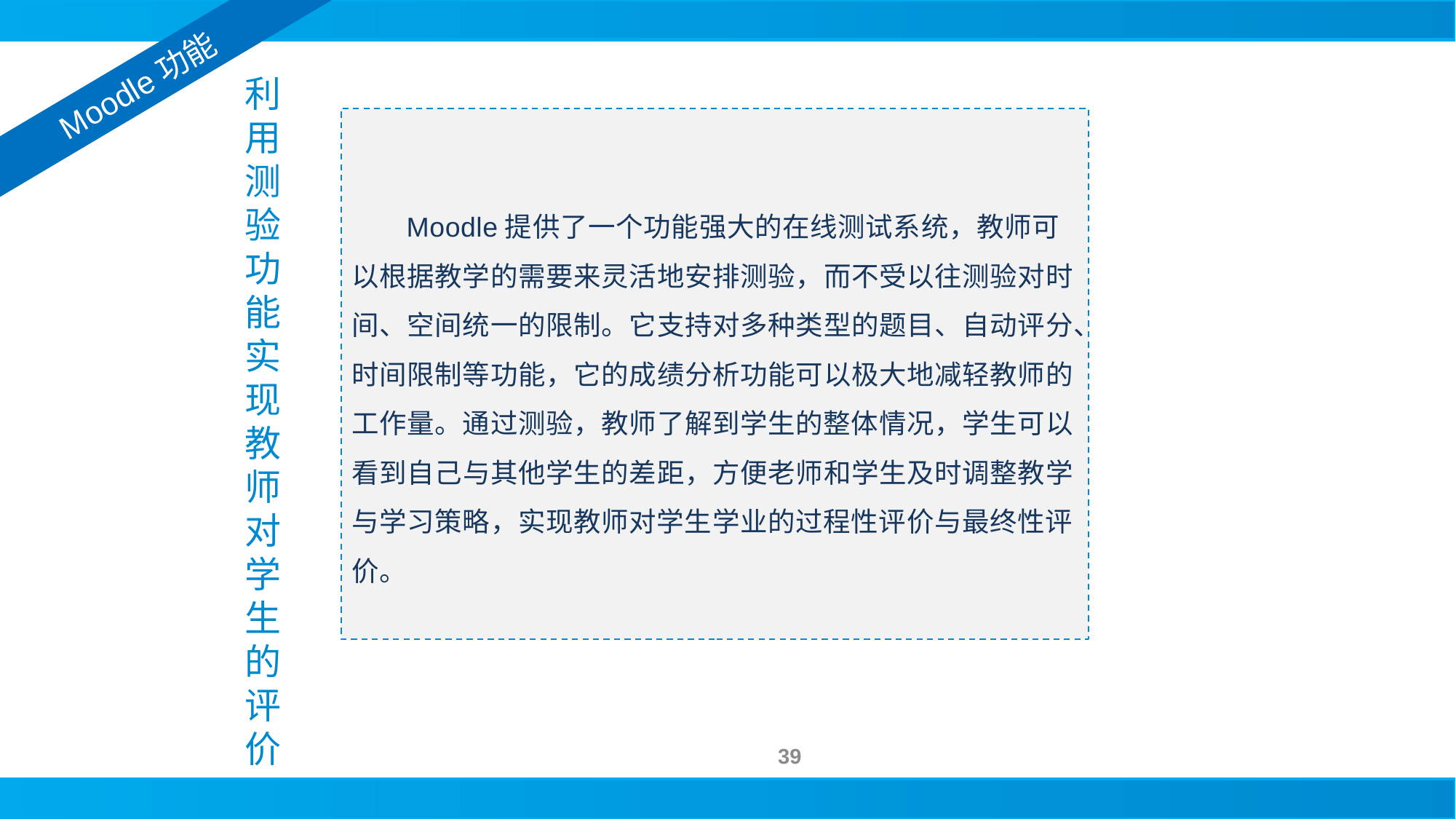

Moodle功能
利用测验功能实现教师对学生的评价

Moodle提供了一个功能强大的在线测试系统，教师可以根据教学的需要来灵活地安排测验，而不受以往测验对时间、空间统一的限制。它支持对多种类型的题目、自动评分、时间限制等功能，它的成绩分析功能可以极大地减轻教师的工作量。通过测验，教师了解到学生的整体情况，学生可以看到自己与其他学生的差距，方便老师和学生及时调整教学与学习策略，实现教师对学生学业的过程性评价与最终性评价。
# Moodle应用于网络教学的功能实现模式
39